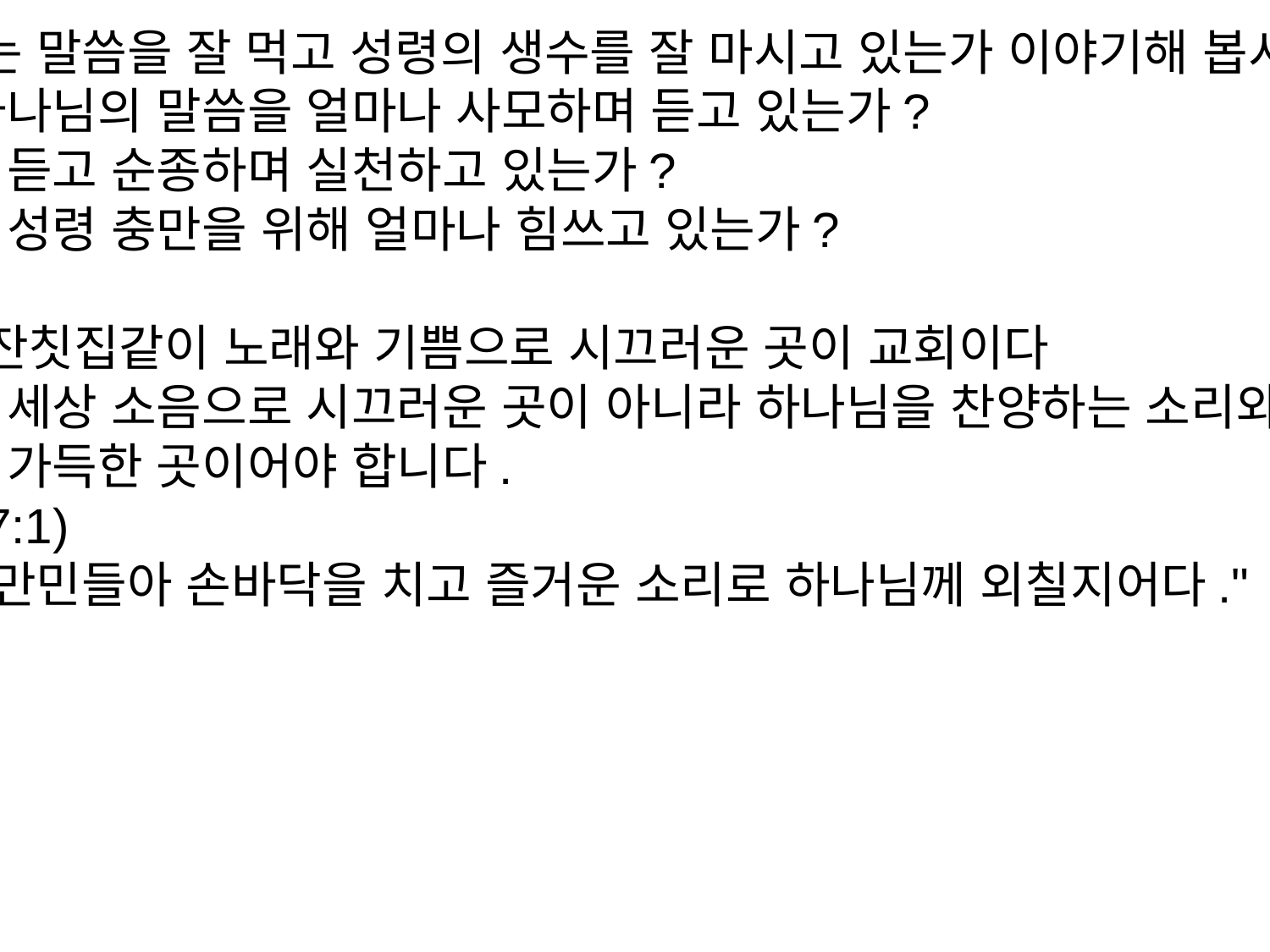

※ 나는 말씀을 잘 먹고 성령의 생수를 잘 마시고 있는가 이야기해 봅시다.나는 하나님의 말씀을 얼마나 사모하며 듣고 있는가?
말씀을 듣고 순종하며 실천하고 있는가?
기도와 성령 충만을 위해 얼마나 힘쓰고 있는가?

2. 큰 잔칫집같이 노래와 기쁨으로 시끄러운 곳이 교회이다
교회는 세상 소음으로 시끄러운 곳이 아니라 하나님을 찬양하는 소리와 기도의 소리로 가득한 곳이어야 합니다.
(시 47:1)
"너희 만민들아 손바닥을 치고 즐거운 소리로 하나님께 외칠지어다."